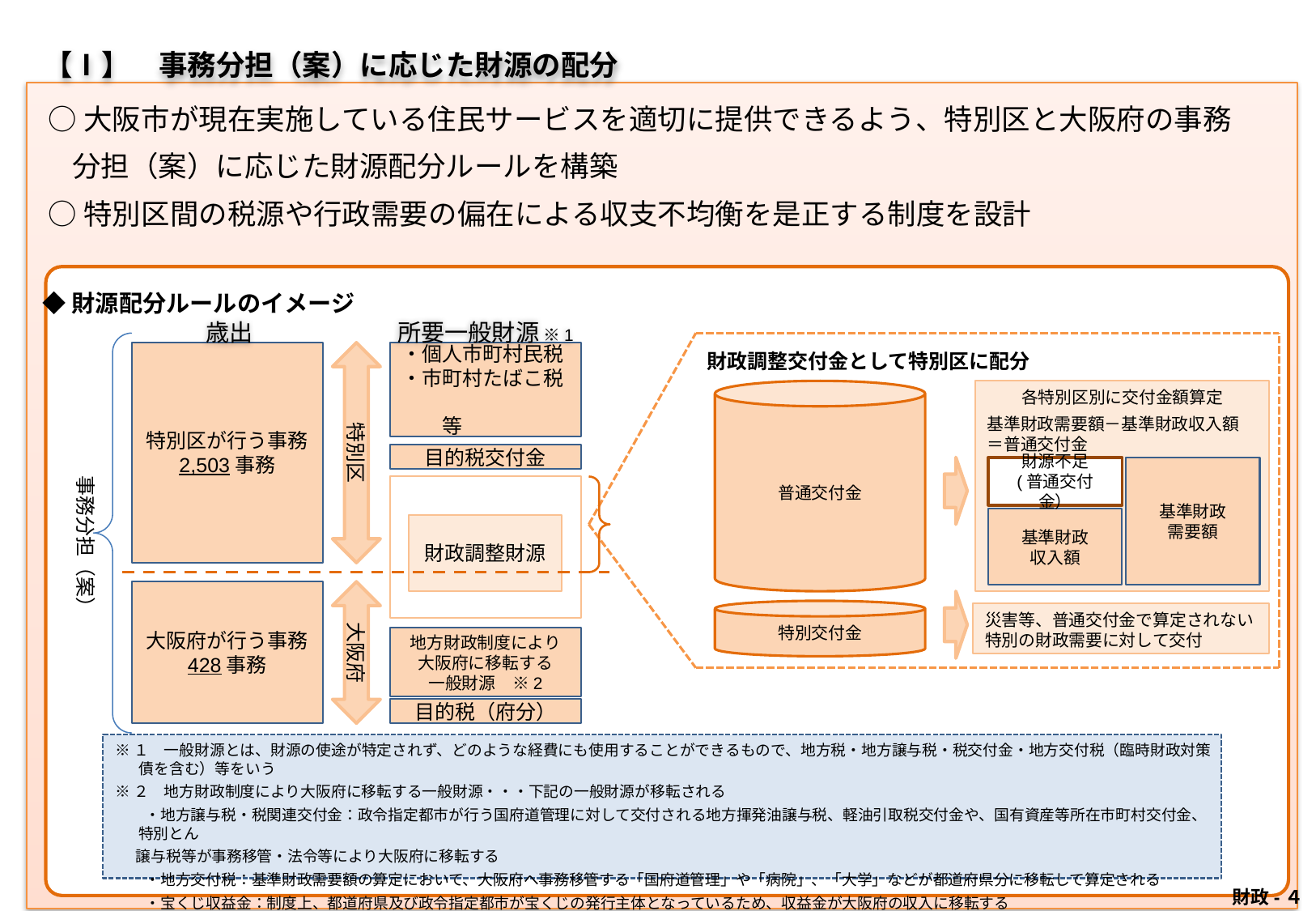

【Ⅰ】　事務分担（案）に応じた財源の配分
○大阪市が現在実施している住民サービスを適切に提供できるよう、特別区と大阪府の事務分担（案）に応じた財源配分ルールを構築
○特別区間の税源や行政需要の偏在による収支不均衡を是正する制度を設計

◆財源配分ルールのイメージ
　歳出
所要一般財源 ※1

特別区が行う事務
2,503事務
特別区
・個人市町村民税
・市町村たばこ税
　　　　　　　　　　等
財政調整交付金として特別区に配分
普通交付金
各特別区別に交付金額算定

基準財政需要額－基準財政収入額
＝普通交付金
財源不足
(普通交付金）
基準財政
需要額
基準財政
収入額
目的税交付金

事務分担（案）

財政調整財源
大阪府が行う事務
428事務
大阪府

特別交付金
災害等、普通交付金で算定されない特別の財政需要に対して交付
地方財政制度により
大阪府に移転する
一般財源　※2
目的税（府分）
※１　一般財源とは、財源の使途が特定されず、どのような経費にも使用することができるもので、地方税・地方譲与税・税交付金・地方交付税（臨時財政対策債を含む）等をいう
※２　地方財政制度により大阪府に移転する一般財源・・・下記の一般財源が移転される
　　・地方譲与税・税関連交付金：政令指定都市が行う国府道管理に対して交付される地方揮発油譲与税、軽油引取税交付金や、国有資産等所在市町村交付金、特別とん
     譲与税等が事務移管・法令等により大阪府に移転する
　　・地方交付税：基準財政需要額の算定において、大阪府へ事務移管する「国府道管理」や「病院」、「大学」などが都道府県分に移転して算定される
　　・宝くじ収益金：制度上、都道府県及び政令指定都市が宝くじの発行主体となっているため、収益金が大阪府の収入に移転する
 財政-４